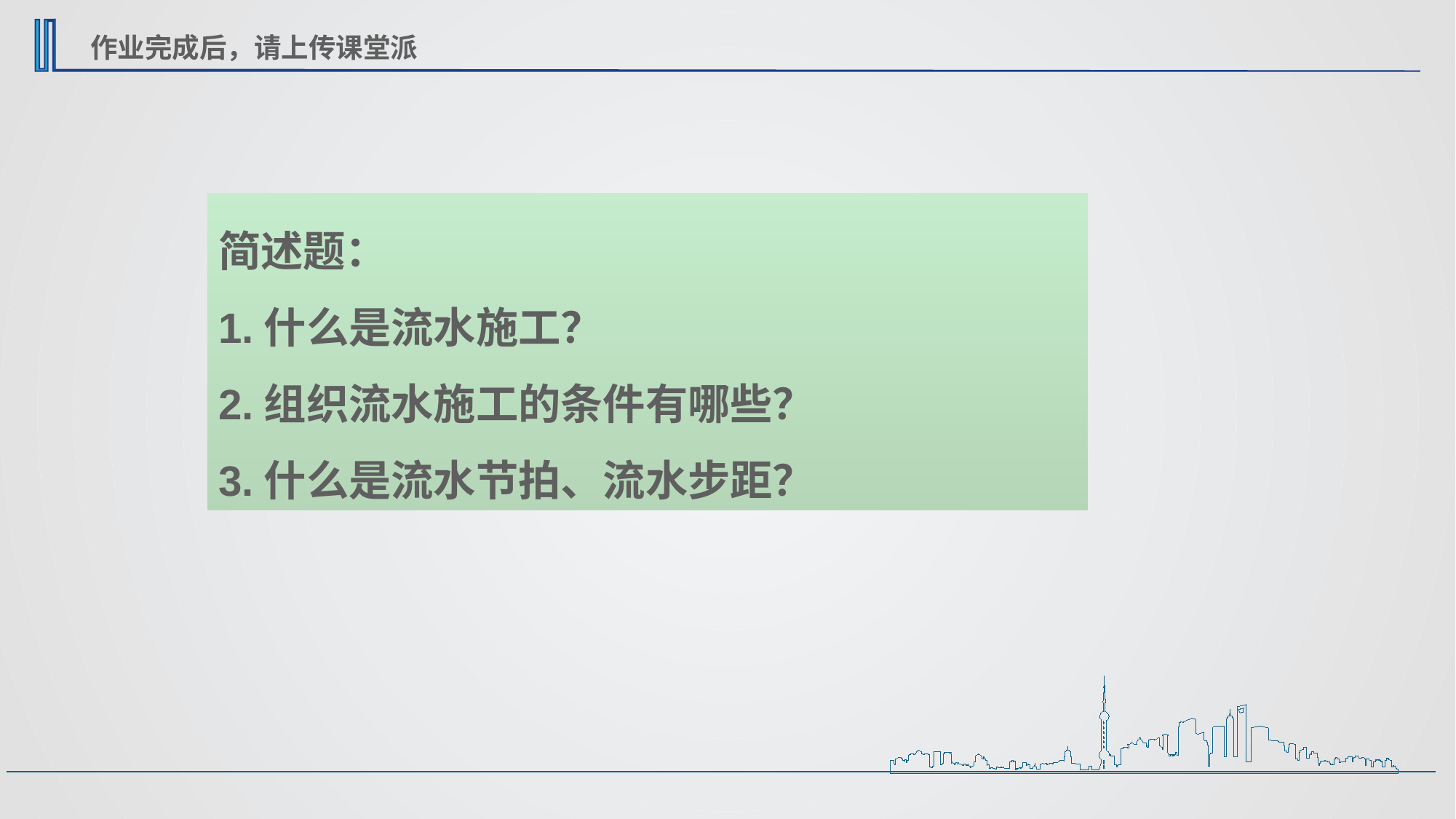

作业完成后，请上传课堂派
简述题：
1.什么是流水施工？
2.组织流水施工的条件有哪些？
3.什么是流水节拍、流水步距？